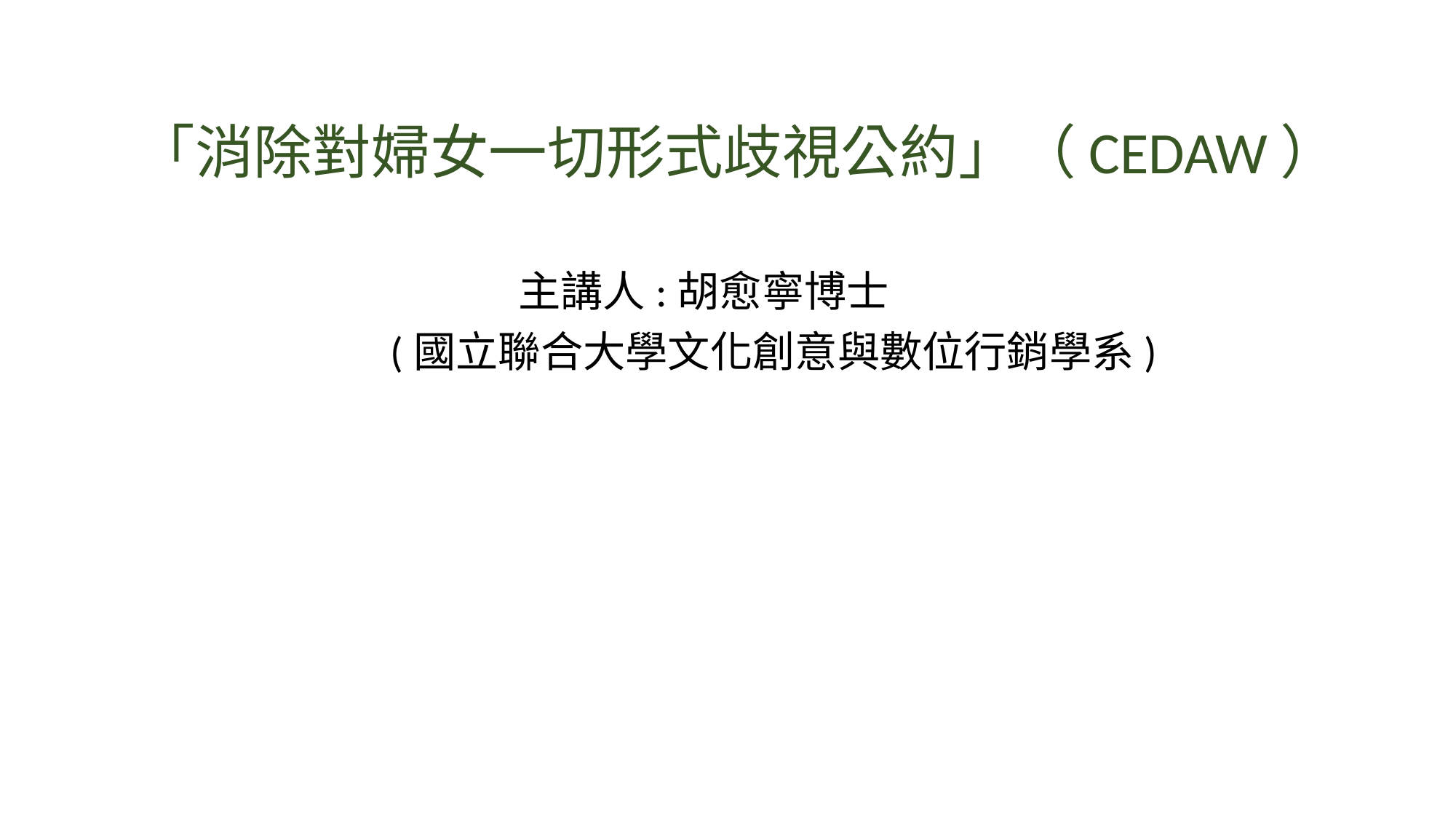

# 「消除對婦女一切形式歧視公約」（CEDAW）
                                          主講人:胡愈寧博士
                             (國立聯合大學文化創意與數位行銷學系)